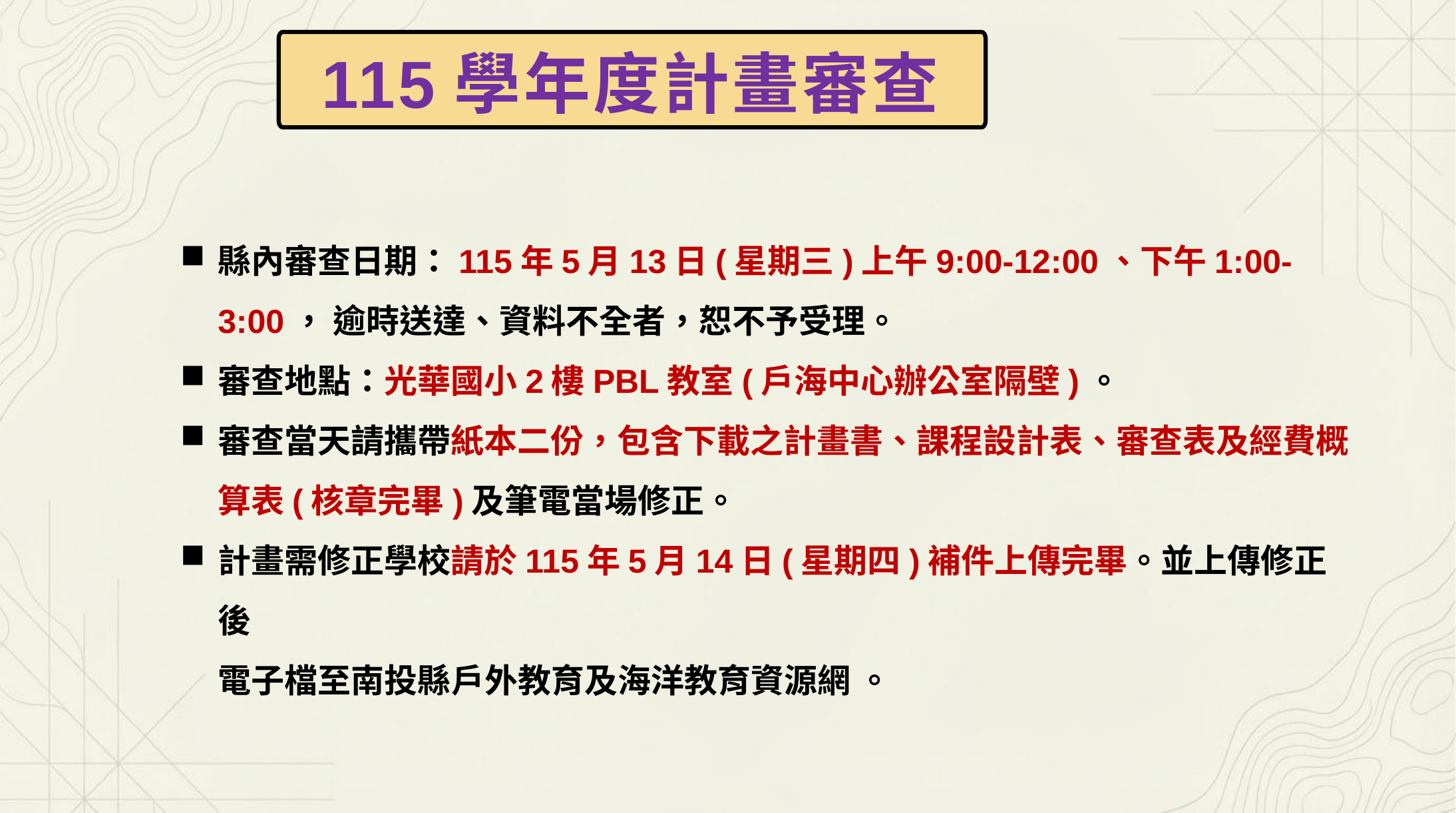

115學年度計畫審查
縣內審查日期：115年5月13日(星期三)上午9:00-12:00、下午1:00-3:00， 逾時送達、資料不全者，恕不予受理。
審查地點：光華國小2樓PBL教室(戶海中心辦公室隔壁)。
審查當天請攜帶紙本二份，包含下載之計畫書、課程設計表、審查表及經費概算表(核章完畢)及筆電當場修正。
計畫需修正學校請於115年5月14日(星期四)補件上傳完畢。並上傳修正後
    電子檔至南投縣戶外教育及海洋教育資源網 。